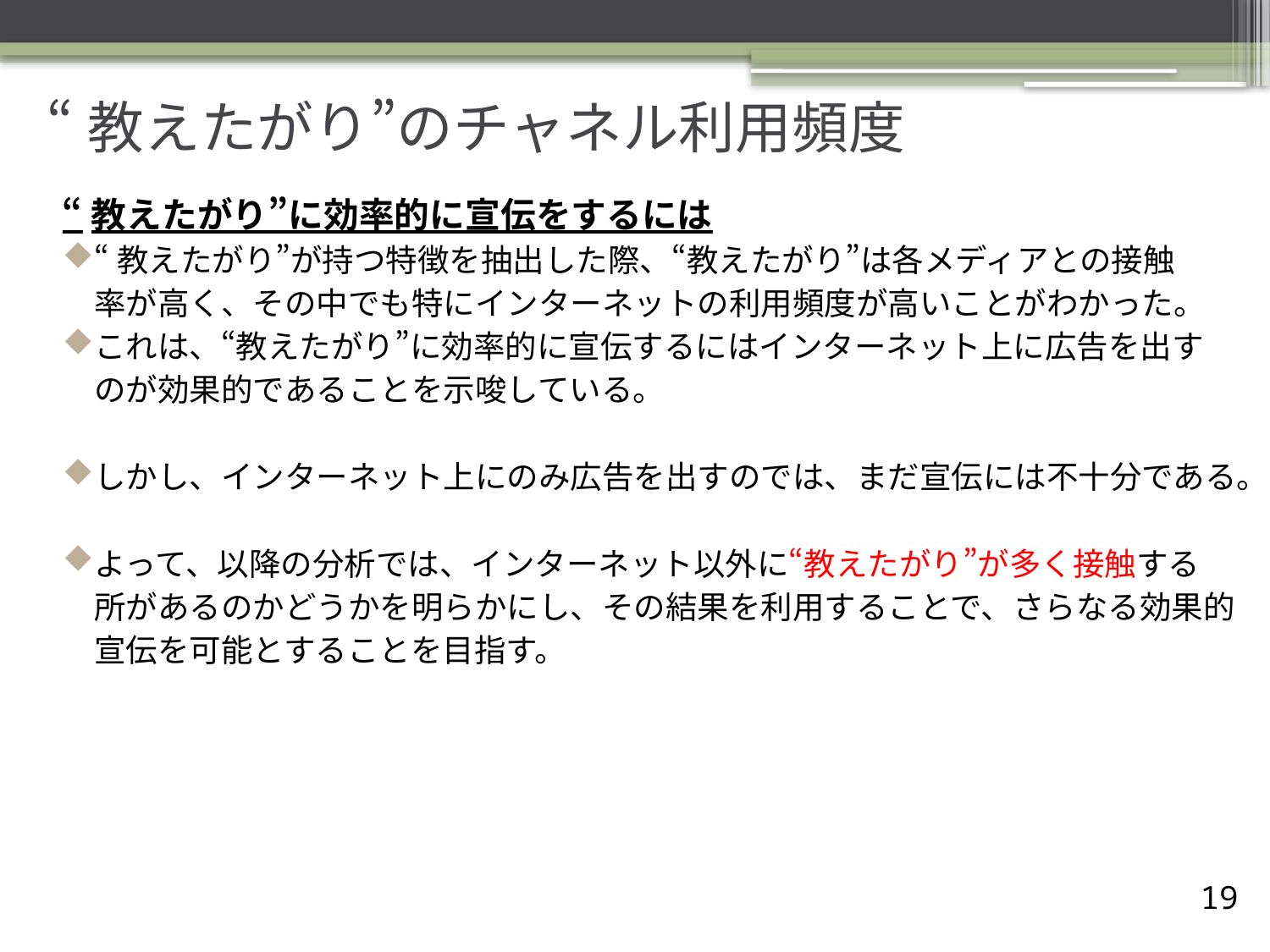

# “教えたがり”のチャネル利用頻度
“教えたがり”に効率的に宣伝をするには
“教えたがり”が持つ特徴を抽出した際、“教えたがり”は各メディアとの接触
　率が高く、その中でも特にインターネットの利用頻度が高いことがわかった。
これは、“教えたがり”に効率的に宣伝するにはインターネット上に広告を出す
　のが効果的であることを示唆している。

しかし、インターネット上にのみ広告を出すのでは、まだ宣伝には不十分である。

よって、以降の分析では、インターネット以外に“教えたがり”が多く接触する
　所があるのかどうかを明らかにし、その結果を利用することで、さらなる効果的
　宣伝を可能とすることを目指す。

19